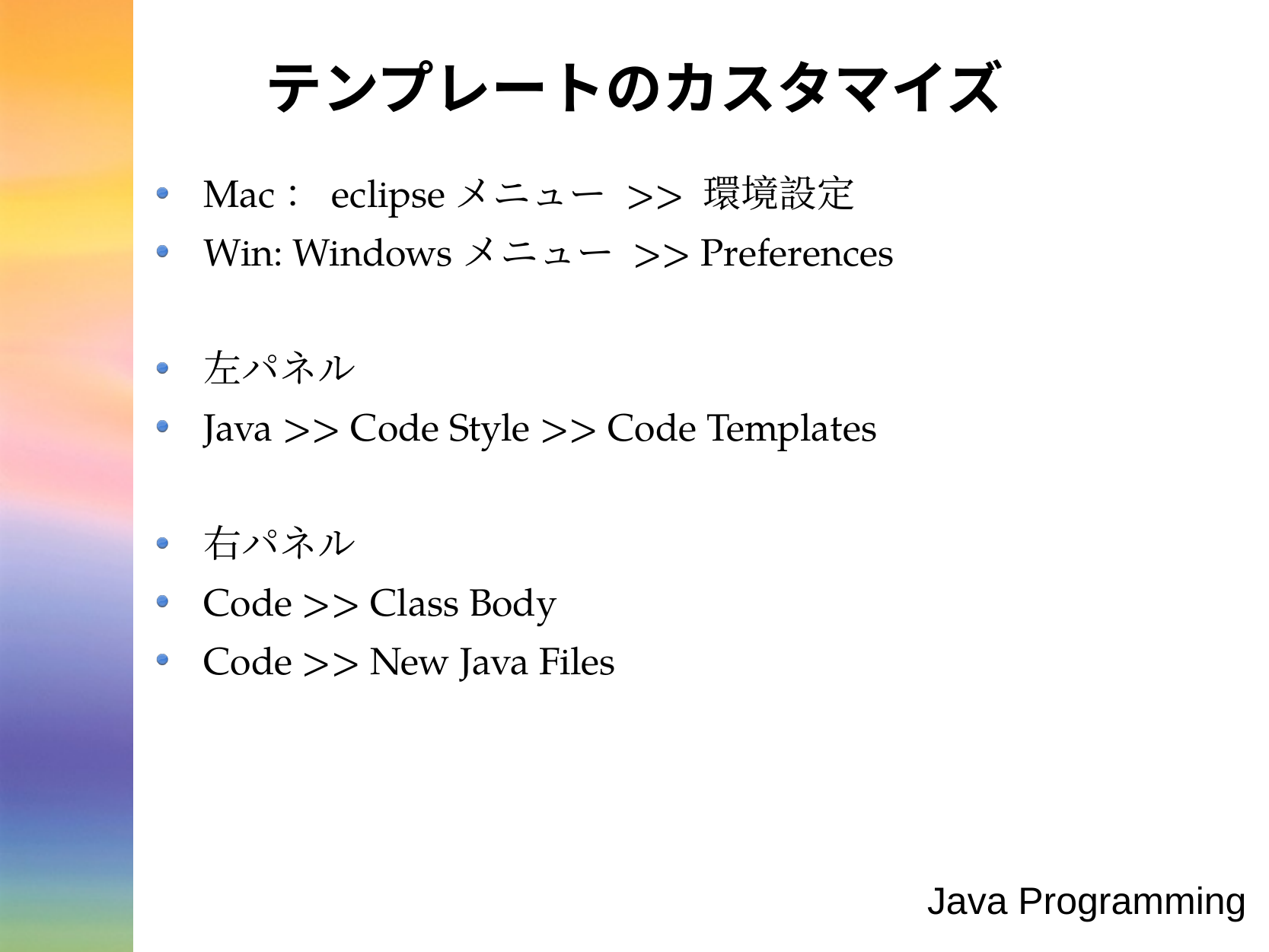

# テンプレートのカスタマイズ
Mac：eclipseメニュー >> 環境設定
Win: Windowsメニュー >> Preferences

左パネル
Java >> Code Style >> Code Templates

右パネル
Code >> Class Body
Code >> New Java Files